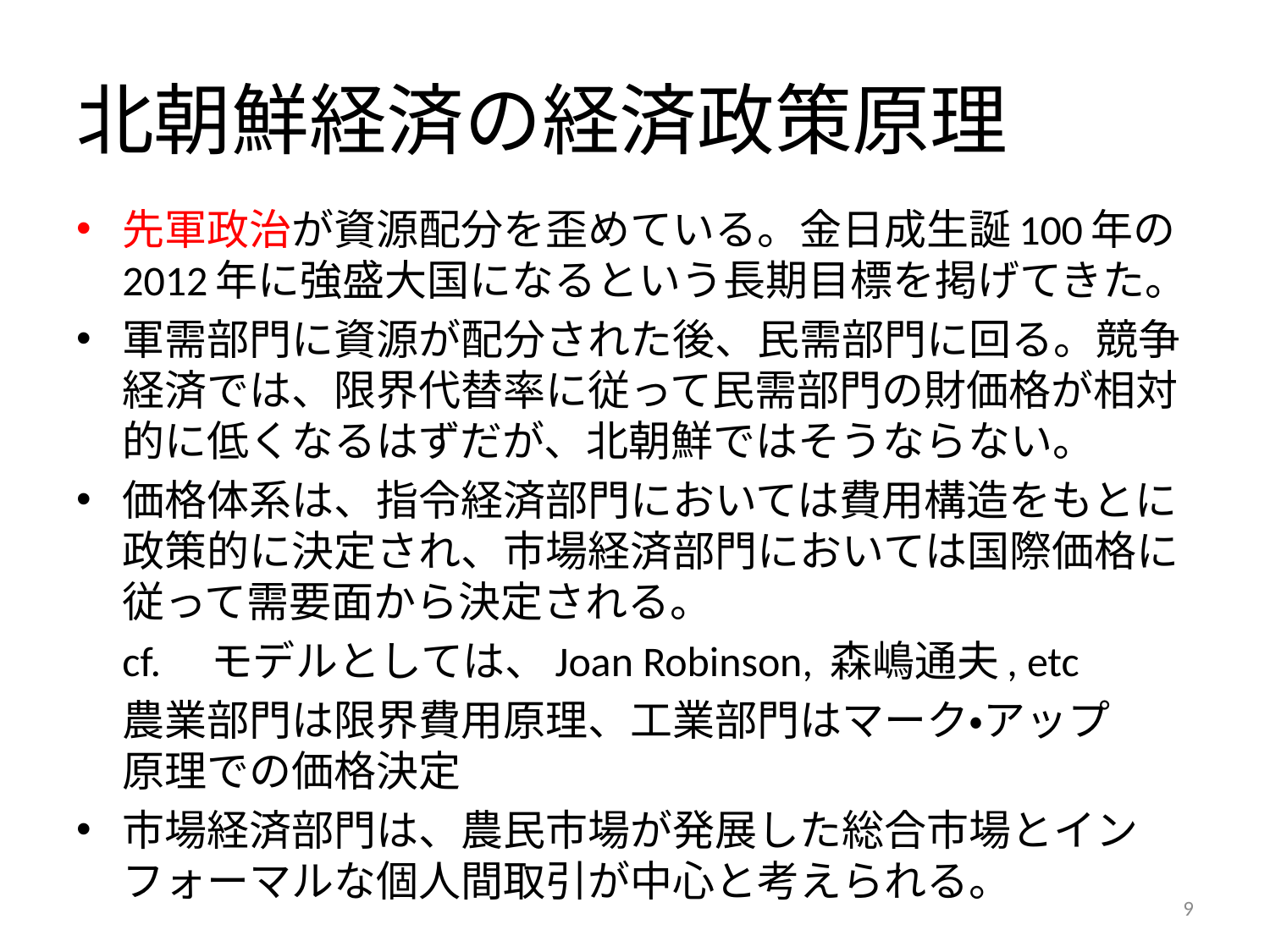

# 北朝鮮経済の経済政策原理
先軍政治が資源配分を歪めている。金日成生誕100年の2012年に強盛大国になるという長期目標を掲げてきた。
軍需部門に資源が配分された後、民需部門に回る。競争経済では、限界代替率に従って民需部門の財価格が相対的に低くなるはずだが、北朝鮮ではそうならない。
価格体系は、指令経済部門においては費用構造をもとに政策的に決定され、市場経済部門においては国際価格に従って需要面から決定される。
	cf.　モデルとしては、Joan Robinson, 森嶋通夫, etc
		農業部門は限界費用原理、工業部門はマーク・アップ	原理での価格決定
市場経済部門は、農民市場が発展した総合市場とインフォーマルな個人間取引が中心と考えられる。
9